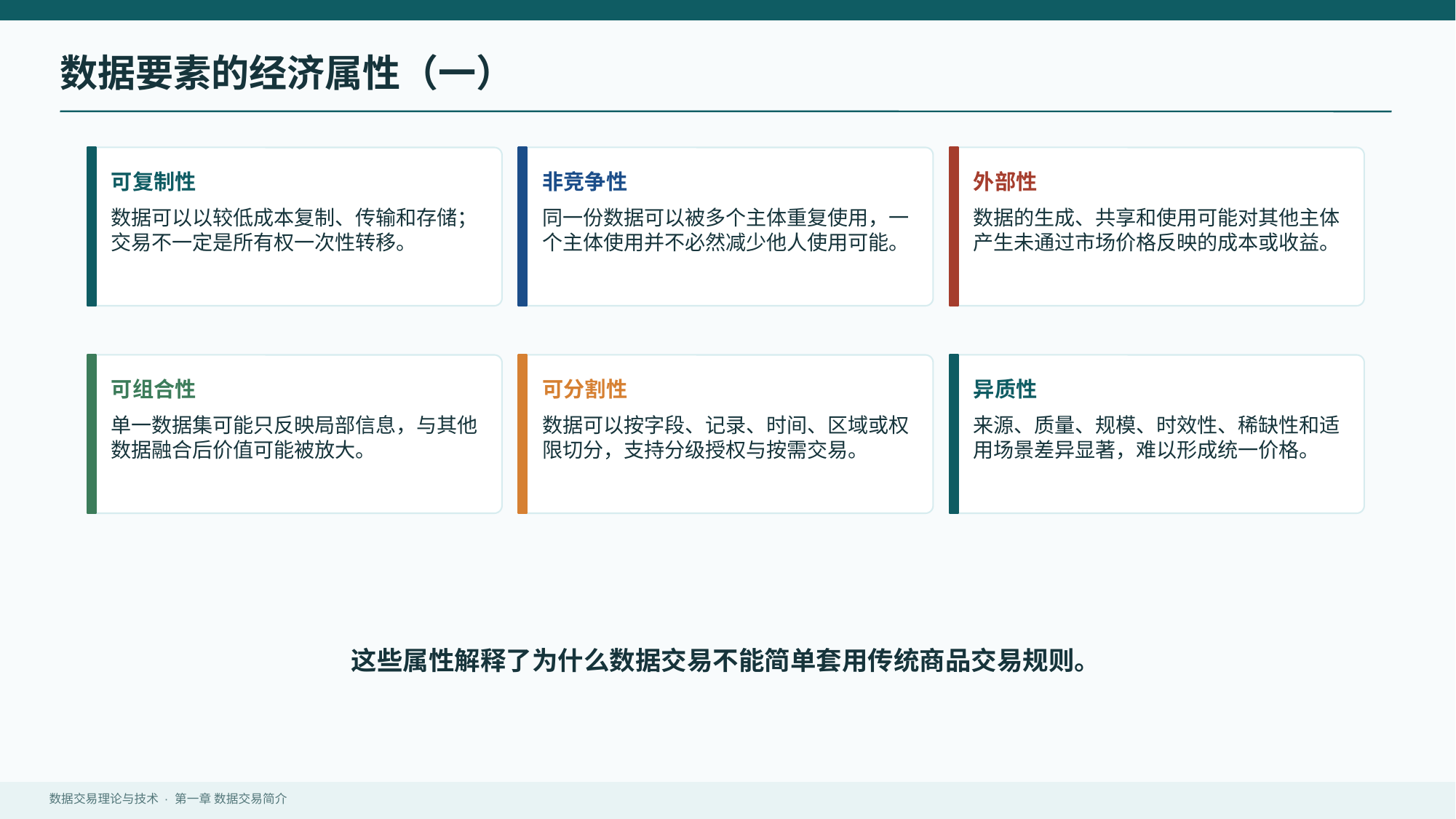

数据要素的经济属性（一）

可复制性
非竞争性
外部性
数据可以以较低成本复制、传输和存储；交易不一定是所有权一次性转移。
同一份数据可以被多个主体重复使用，一个主体使用并不必然减少他人使用可能。
数据的生成、共享和使用可能对其他主体产生未通过市场价格反映的成本或收益。

可组合性
可分割性
异质性
单一数据集可能只反映局部信息，与其他数据融合后价值可能被放大。
数据可以按字段、记录、时间、区域或权限切分，支持分级授权与按需交易。
来源、质量、规模、时效性、稀缺性和适用场景差异显著，难以形成统一价格。
这些属性解释了为什么数据交易不能简单套用传统商品交易规则。
17